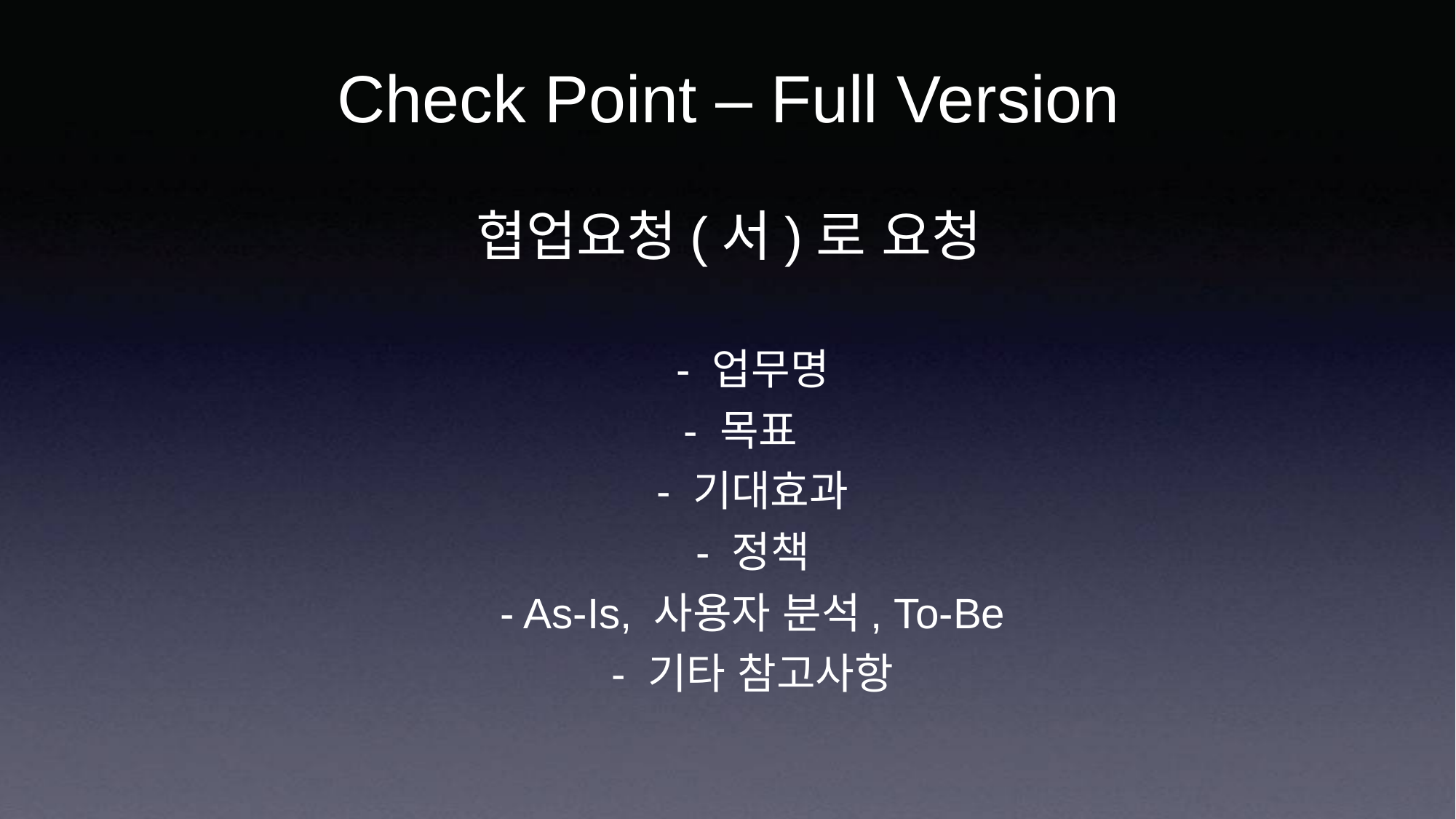

# Check Point – Full Version
협업요청(서)로 요청
    - 업무명
    - 목표
    - 기대효과
    - 정책
    - As-Is, 사용자 분석, To-Be
    - 기타 참고사항